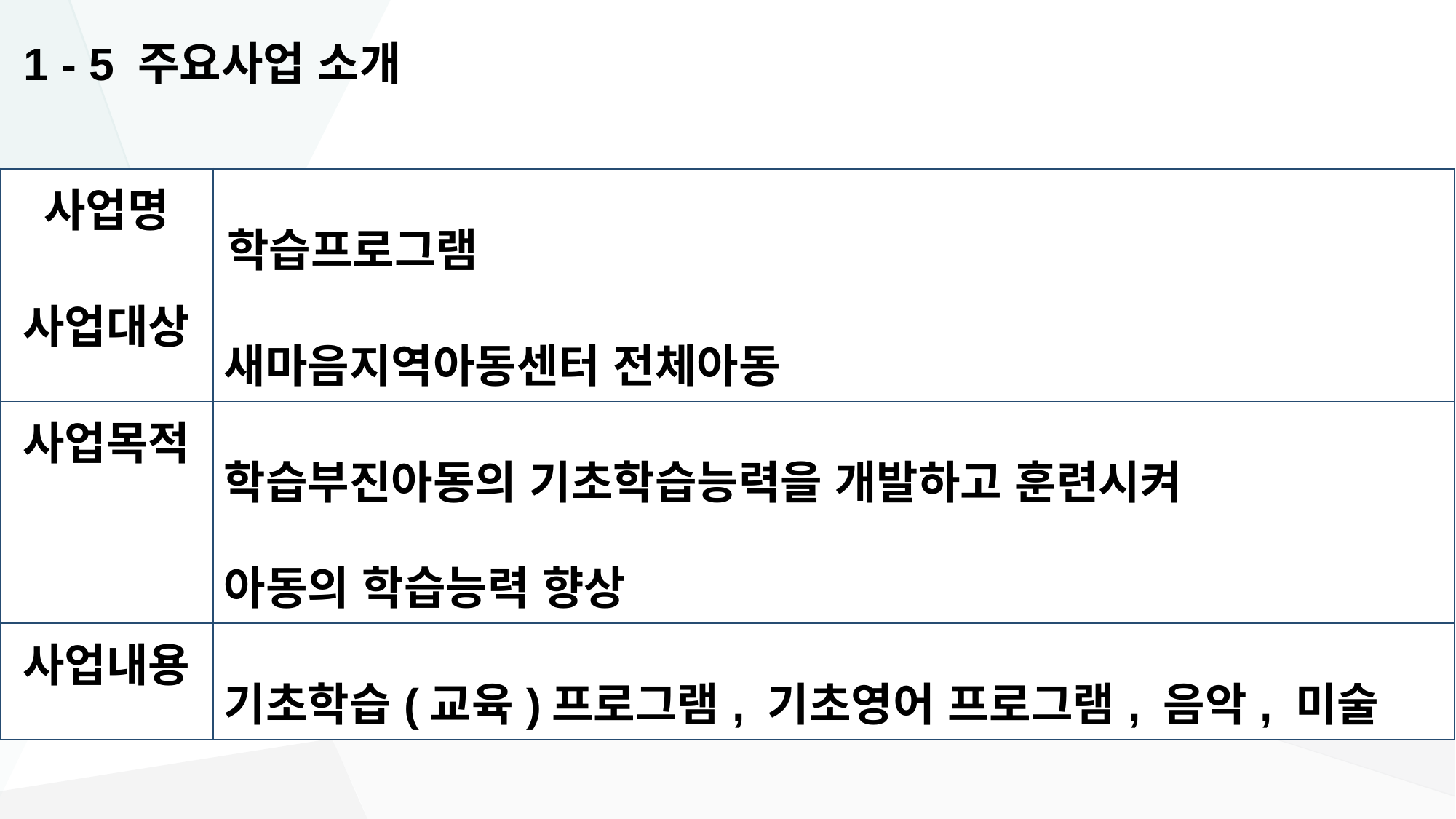

# 1 - 5 주요사업 소개
| 사업명 | 학습프로그램 |
| --- | --- |
| 사업대상 | 새마음지역아동센터 전체아동 |
| 사업목적 | 학습부진아동의 기초학습능력을 개발하고 훈련시켜 아동의 학습능력 향상 |
| 사업내용 | 기초학습(교육)프로그램, 기초영어 프로그램, 음악, 미술 |